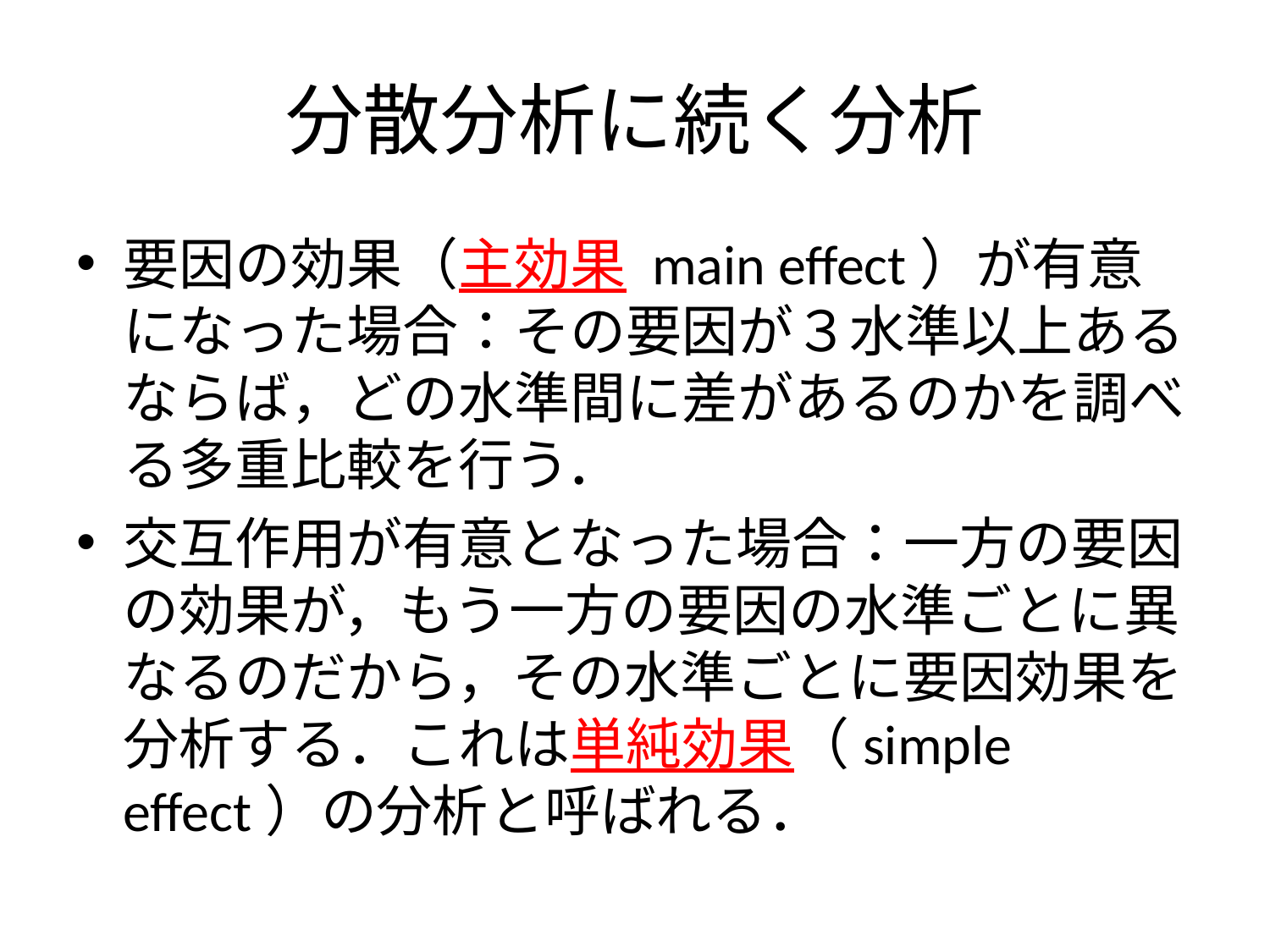

# 分散分析に続く分析
要因の効果（主効果 main effect）が有意になった場合：その要因が３水準以上あるならば，どの水準間に差があるのかを調べる多重比較を行う．
交互作用が有意となった場合：一方の要因の効果が，もう一方の要因の水準ごとに異なるのだから，その水準ごとに要因効果を分析する．これは単純効果（simple effect）の分析と呼ばれる．